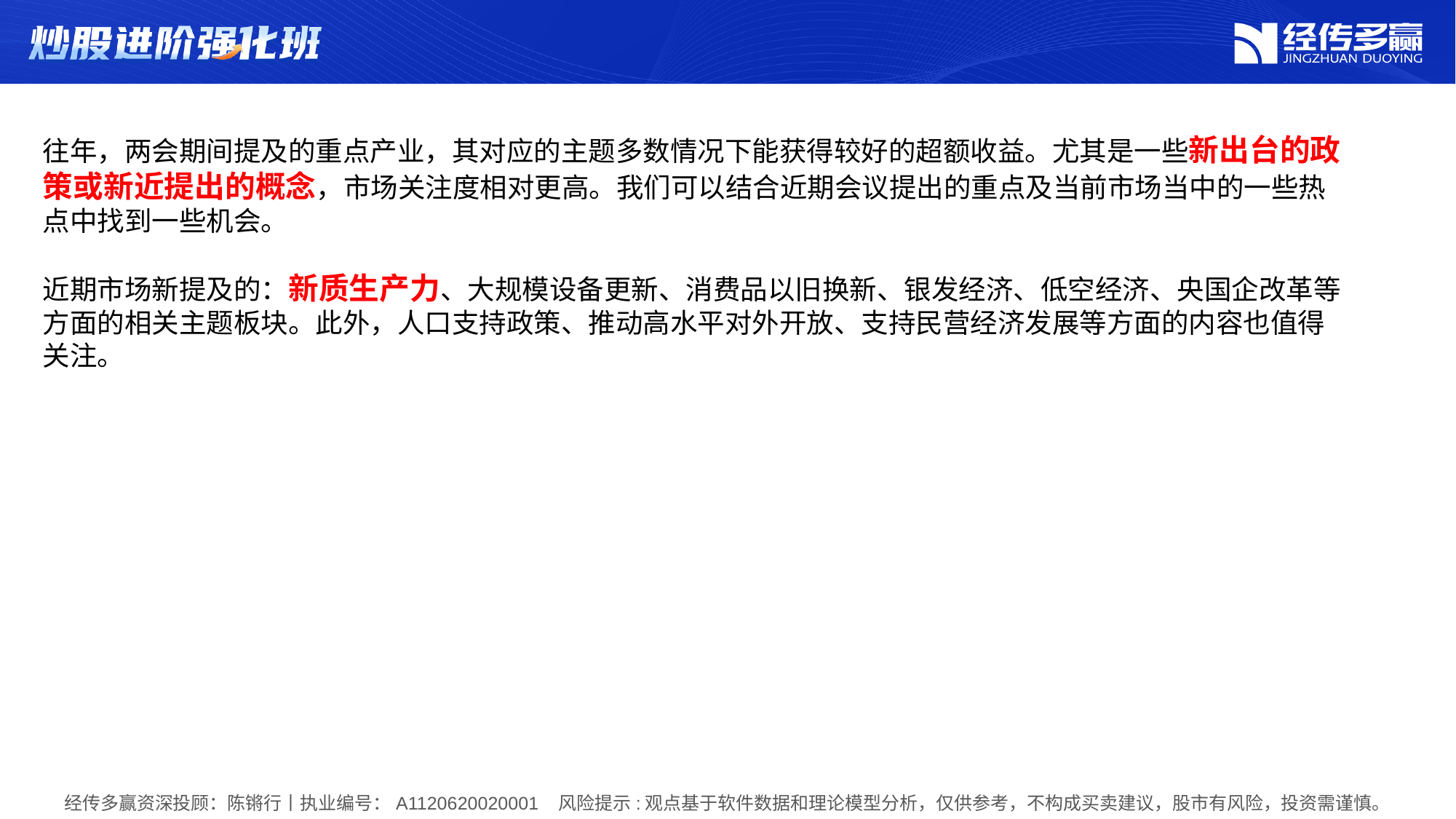

往年，两会期间提及的重点产业，其对应的主题多数情况下能获得较好的超额收益。尤其是一些新出台的政策或新近提出的概念，市场关注度相对更高。我们可以结合近期会议提出的重点及当前市场当中的一些热点中找到一些机会。

近期市场新提及的：新质生产力、大规模设备更新、消费品以旧换新、银发经济、低空经济、央国企改革等方面的相关主题板块。此外，人口支持政策、推动高水平对外开放、支持民营经济发展等方面的内容也值得关注。